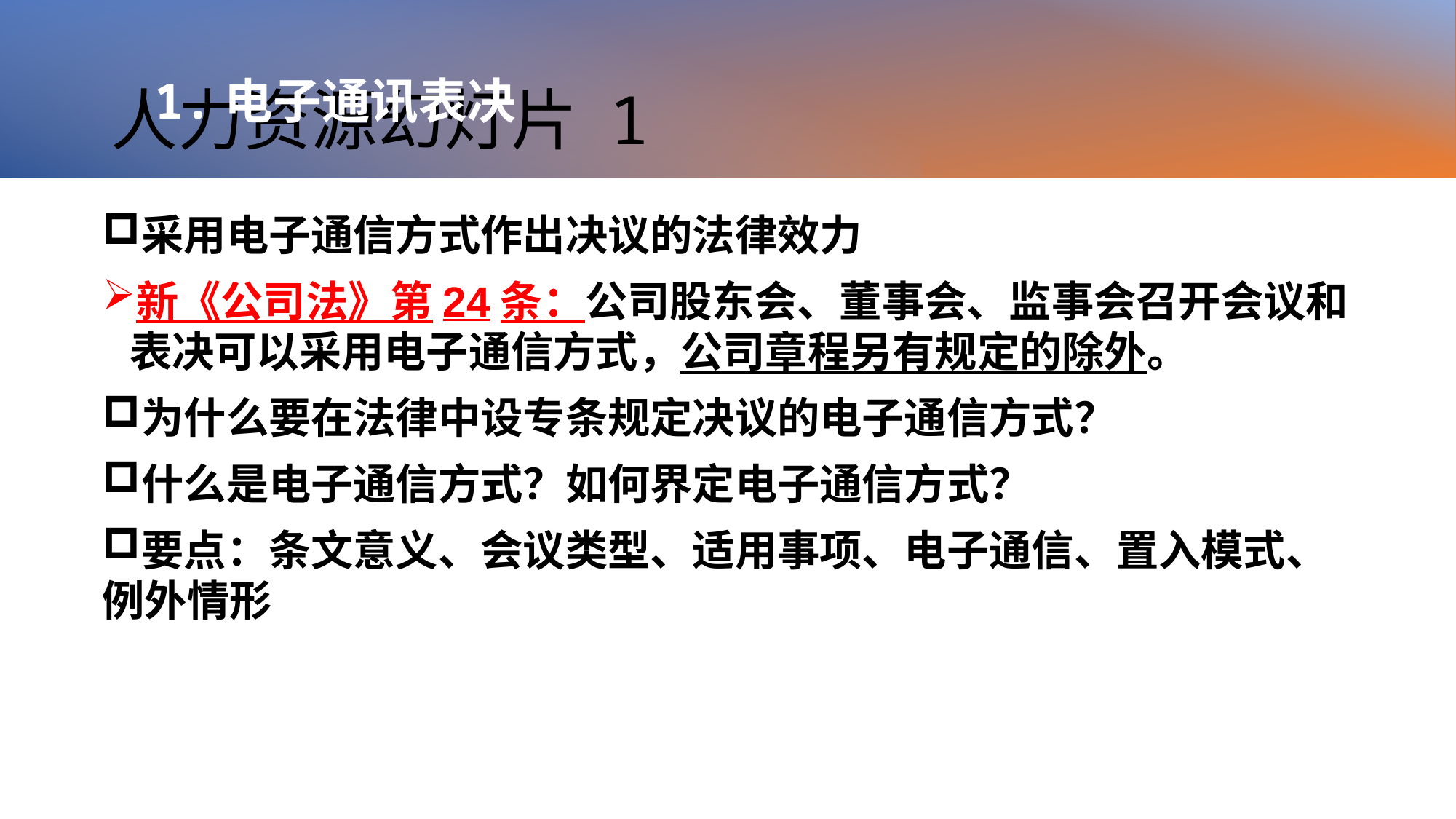

# 人力资源幻灯片 1
1.电子通讯表决
采用电子通信方式作出决议的法律效力
新《公司法》第24条：公司股东会、董事会、监事会召开会议和表决可以采用电子通信方式，公司章程另有规定的除外。
为什么要在法律中设专条规定决议的电子通信方式？
什么是电子通信方式？如何界定电子通信方式？
要点：条文意义、会议类型、适用事项、电子通信、置入模式、例外情形